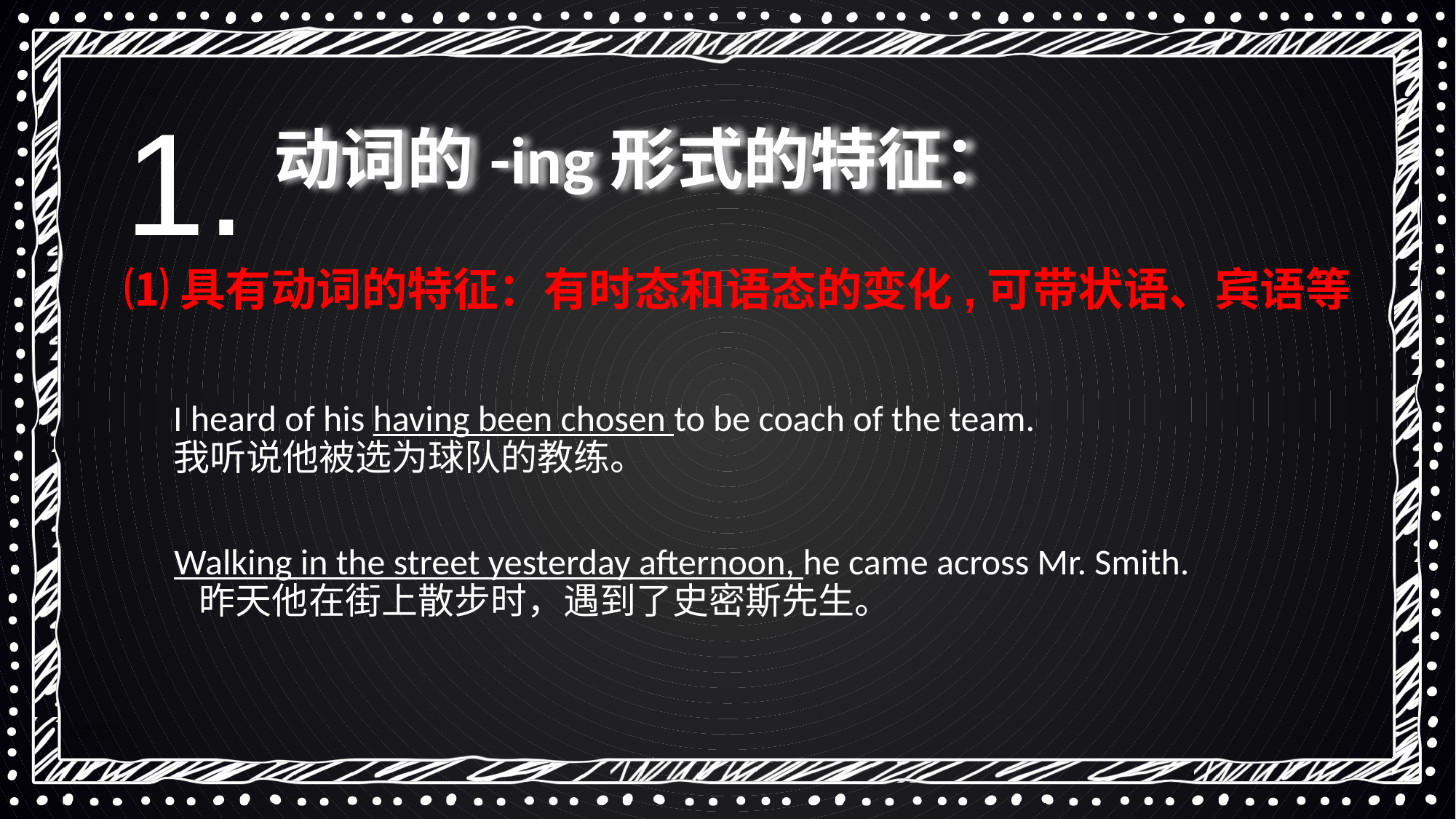

1.
动词的-ing形式的特征：
⑴具有动词的特征：有时态和语态的变化,可带状语、宾语等

I heard of his having been chosen to be coach of the team.
我听说他被选为球队的教练。
Walking in the street yesterday afternoon, he came across Mr. Smith.
  昨天他在街上散步时，遇到了史密斯先生。
PPT模板下载：www.1ppt.com/moban/     行业PPT模板：www.1ppt.com/hangye/
节日PPT模板：www.1ppt.com/jieri/           PPT素材下载：www.1ppt.com/sucai/
PPT背景图片：www.1ppt.com/beijing/      PPT图表下载：www.1ppt.com/tubiao/
优秀PPT下载：www.1ppt.com/xiazai/        PPT教程： www.1ppt.com/powerpoint/
Word教程： www.1ppt.com/word/              Excel教程：www.1ppt.com/excel/
资料下载：www.1ppt.com/ziliao/                PPT课件下载：www.1ppt.com/kejian/
范文下载：www.1ppt.com/fanwen/             试卷下载：www.1ppt.com/shiti/
教案下载：www.1ppt.com/jiaoan/        PPT论坛：www.1ppt.cn